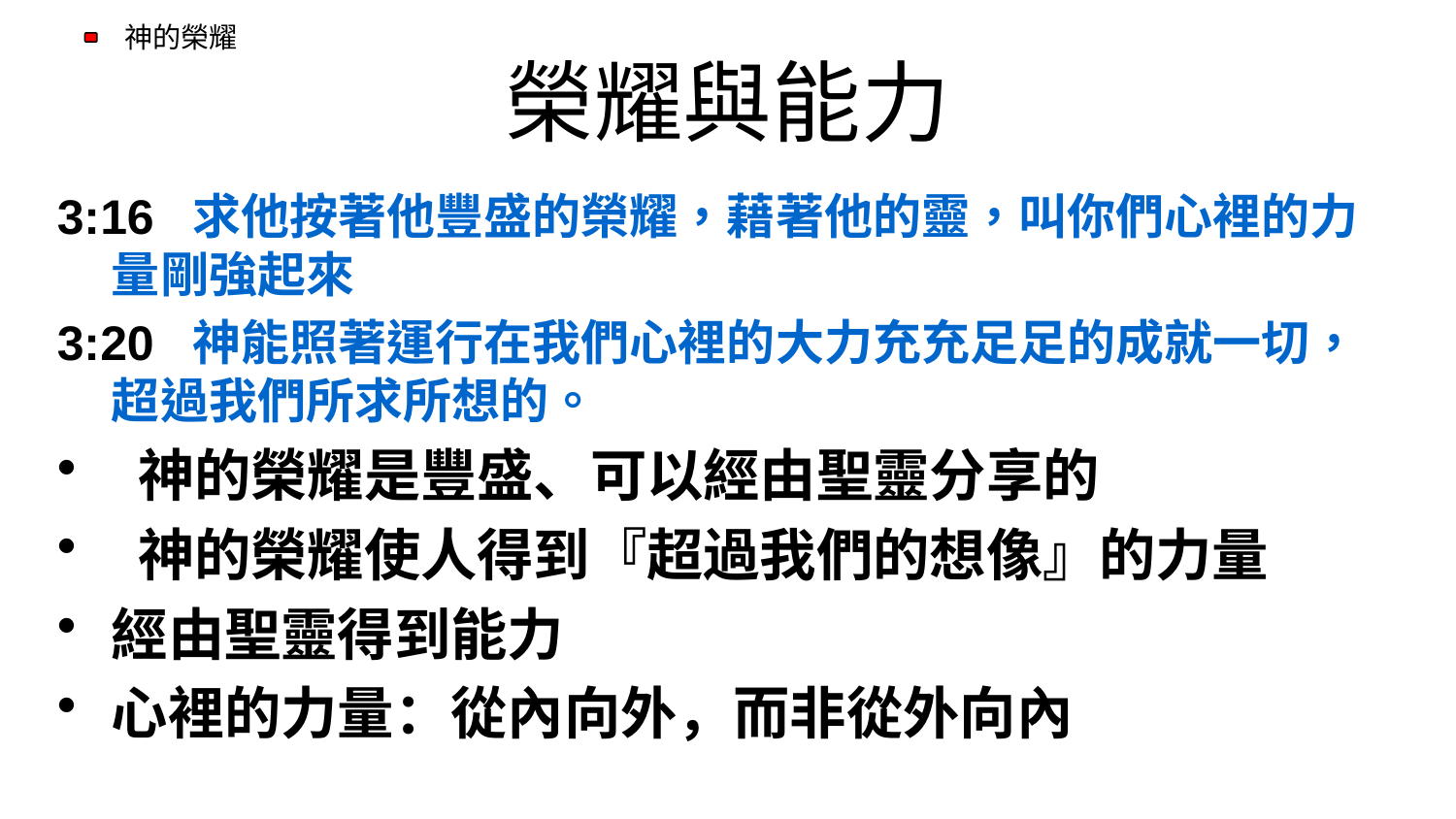

# 榮耀與能力
3:16  求他按著他豐盛的榮耀，藉著他的靈，叫你們心裡的力量剛強起來
3:20  神能照著運行在我們心裡的大力充充足足的成就一切，超過我們所求所想的。
 神的榮耀是豐盛、可以經由聖靈分享的
 神的榮耀使人得到『超過我們的想像』的力量
經由聖靈得到能力
心裡的力量：從內向外，而非從外向內